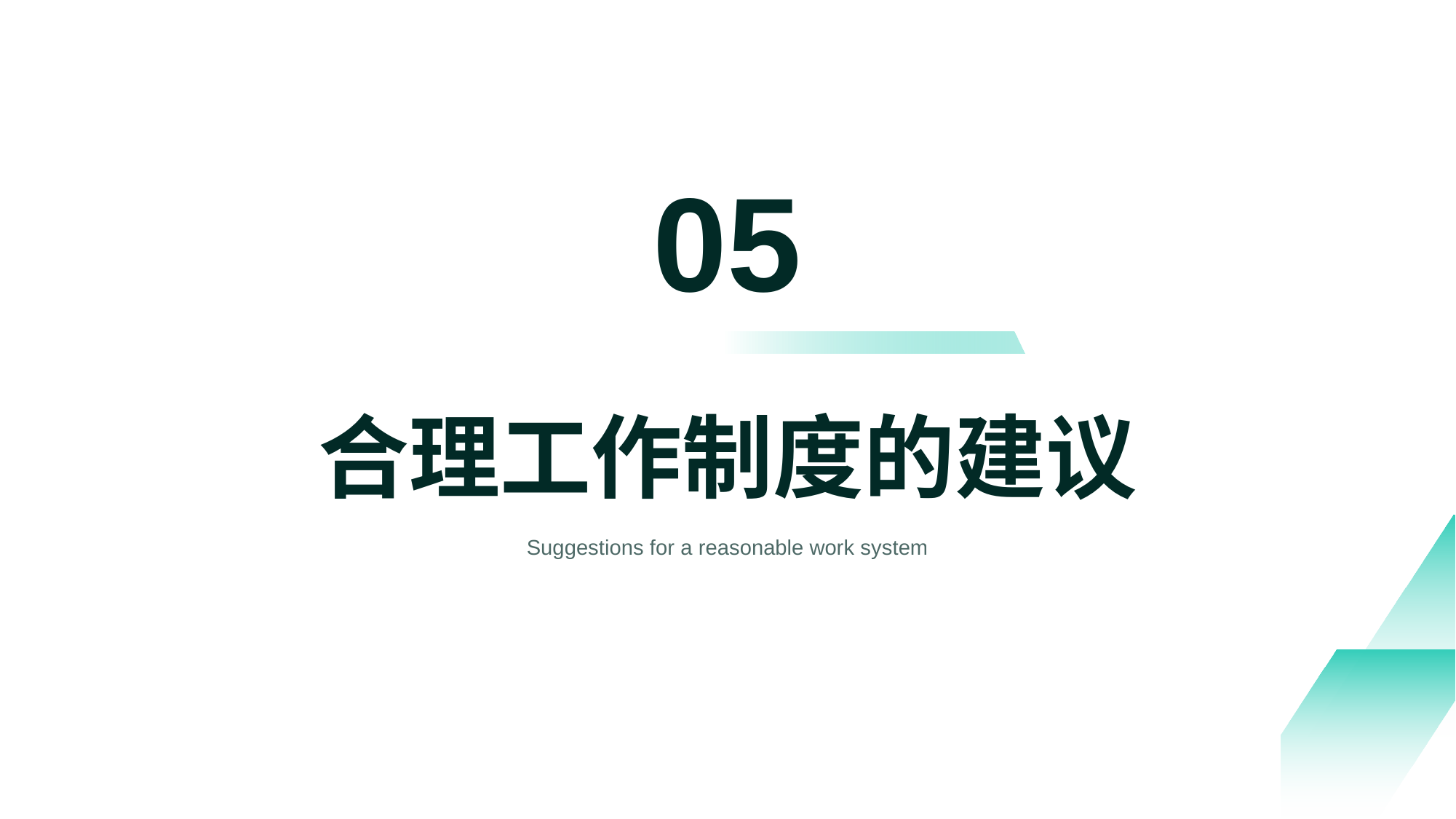

05

合理工作制度的建议

Suggestions for a reasonable work system